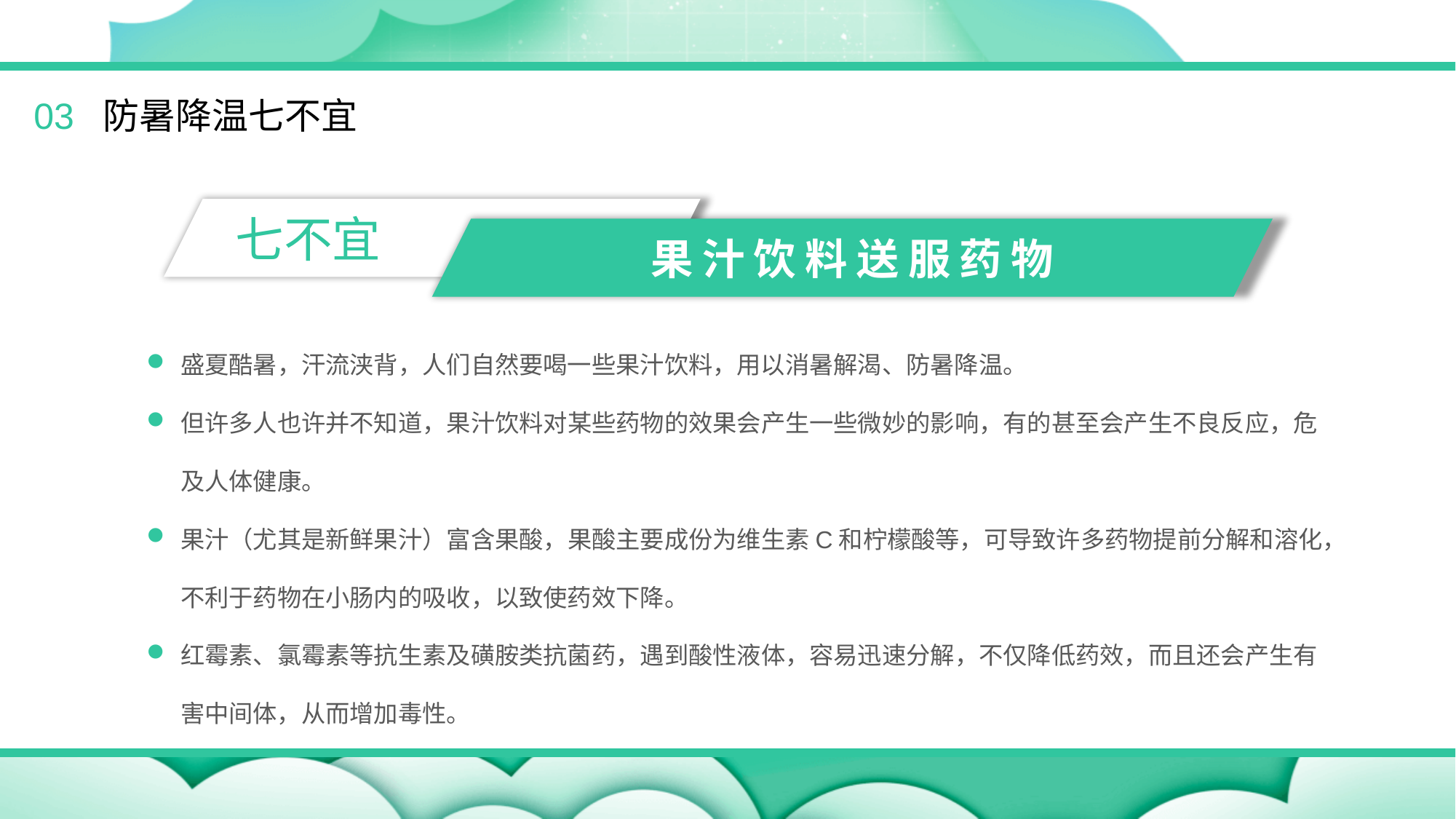

03  防暑降温七不宜
七不宜
果汁饮料送服药物
盛夏酷暑，汗流浃背，人们自然要喝一些果汁饮料，用以消暑解渴、防暑降温。
但许多人也许并不知道，果汁饮料对某些药物的效果会产生一些微妙的影响，有的甚至会产生不良反应，危及人体健康。
果汁（尤其是新鲜果汁）富含果酸，果酸主要成份为维生素C和柠檬酸等，可导致许多药物提前分解和溶化，不利于药物在小肠内的吸收，以致使药效下降。
红霉素、氯霉素等抗生素及磺胺类抗菌药，遇到酸性液体，容易迅速分解，不仅降低药效，而且还会产生有害中间体，从而增加毒性。